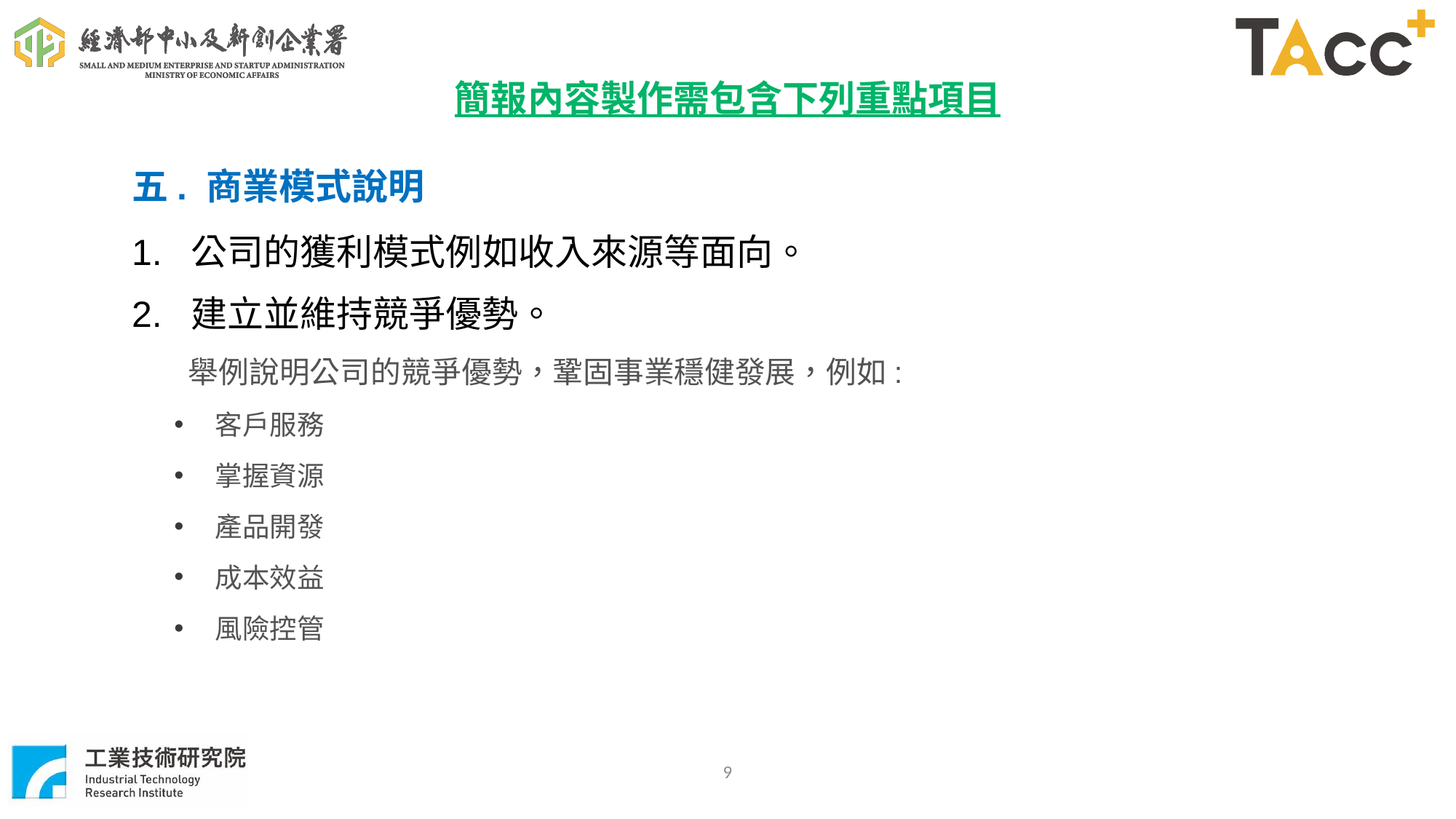

簡報內容製作需包含下列重點項目
五. 商業模式說明
1.  公司的獲利模式例如收入來源等面向。
2.  建立並維持競爭優勢。
 舉例說明公司的競爭優勢，鞏固事業穩健發展，例如:
客戶服務
掌握資源
產品開發
成本效益
風險控管
9